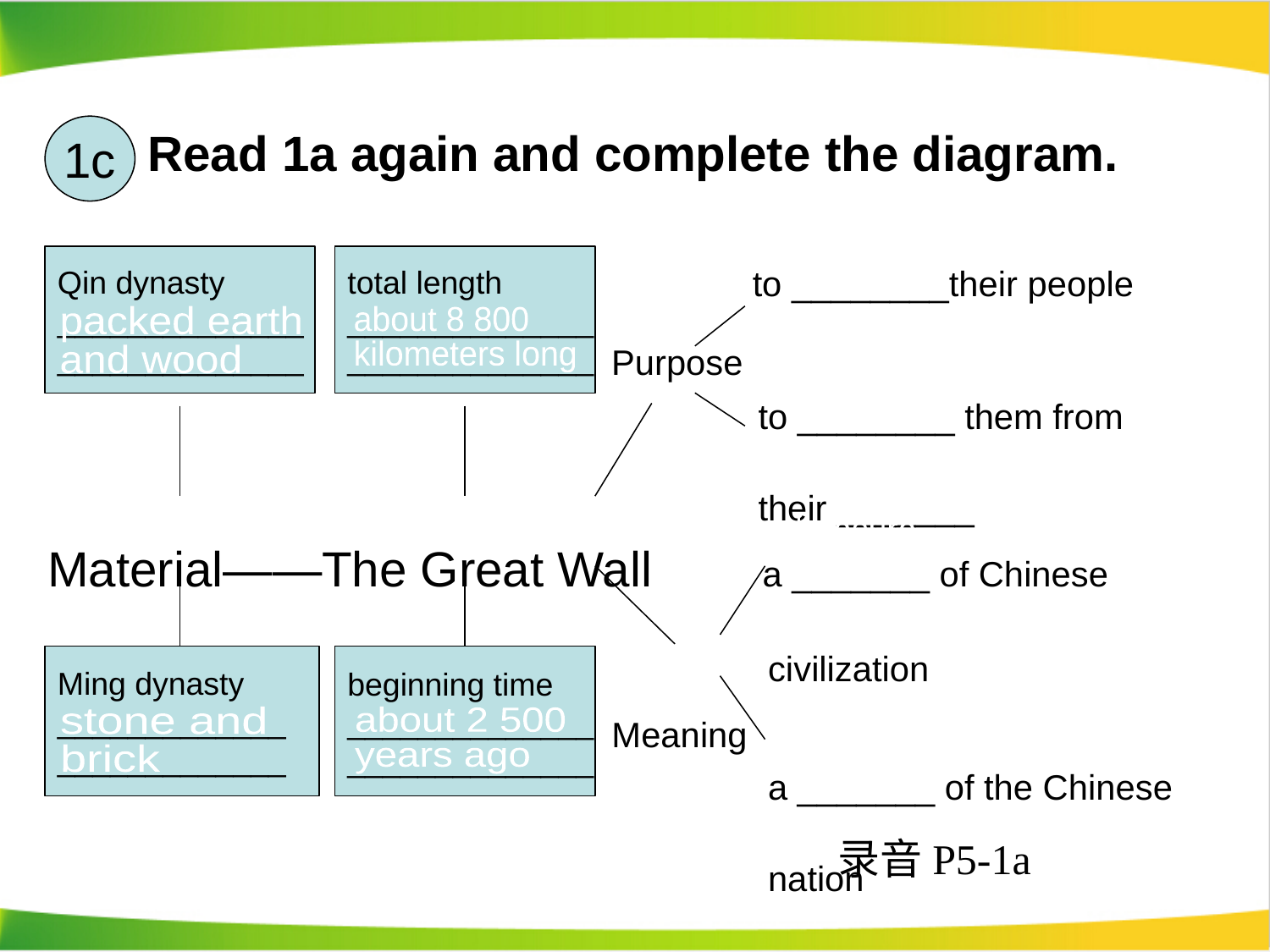

# Read 1a again and complete the diagram.
1c
                                             to ________their people
                                    Purpose
                                                                         to ________ them from
                                                                         their _______
Material——The Great Wall        a _______ of Chinese
                                                                          civilization
                                         Meaning
                                                                          a _______ of the Chinese
                                                                          nation
Qin dynasty
______________
______________
total length
______________
______________
protect
packed earth
and wood
about 8 800
kilometers long
separate
enemies
treasure
Ming dynasty
_____________
_____________
beginning time
______________
______________
symbol
stone and
brick
about 2 500
years ago
录音P5-1a